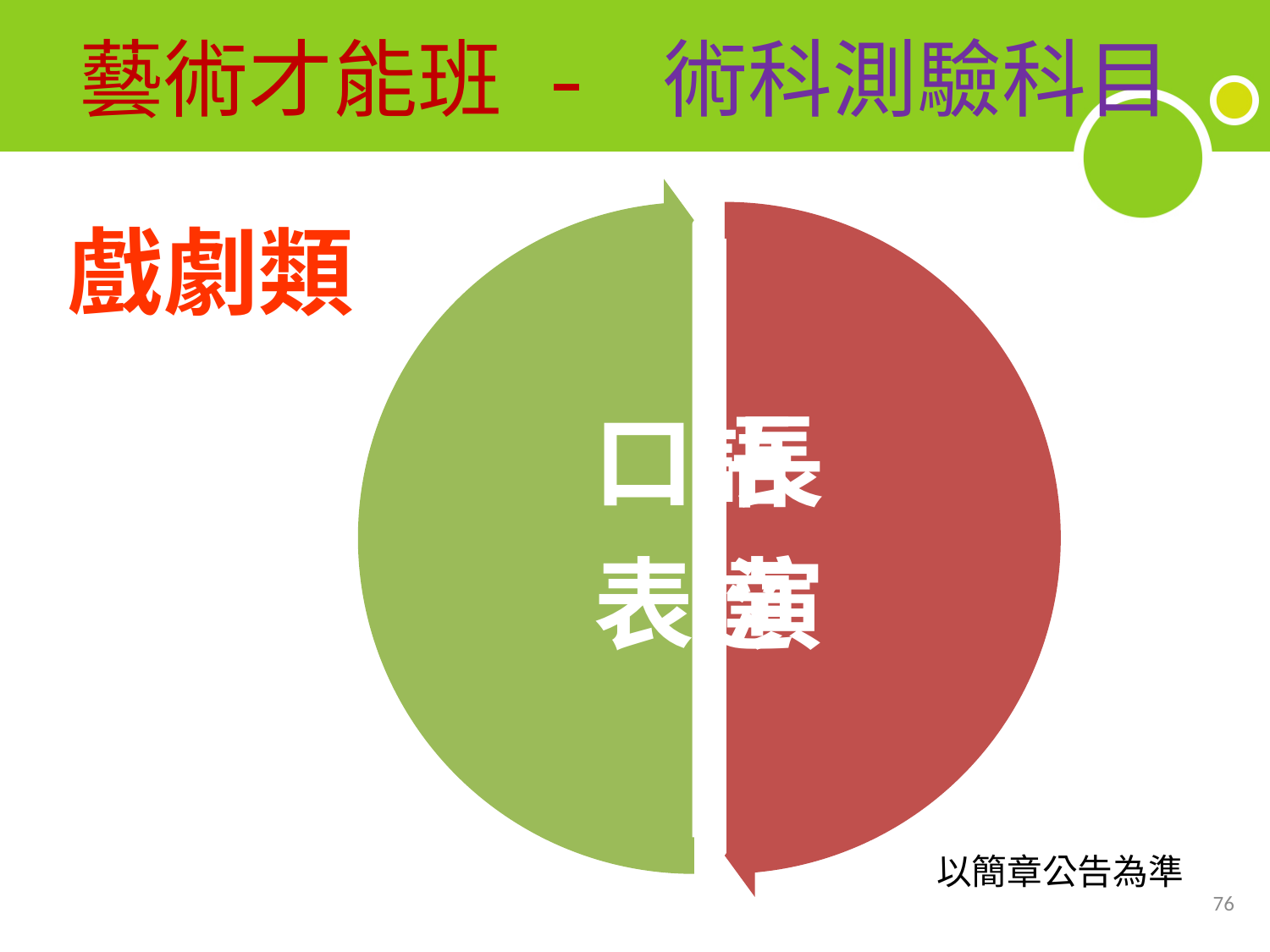

# 藝術才能班 - 術科測驗科目
專長
表演
口語
表達
戲劇類
以簡章公告為準
76